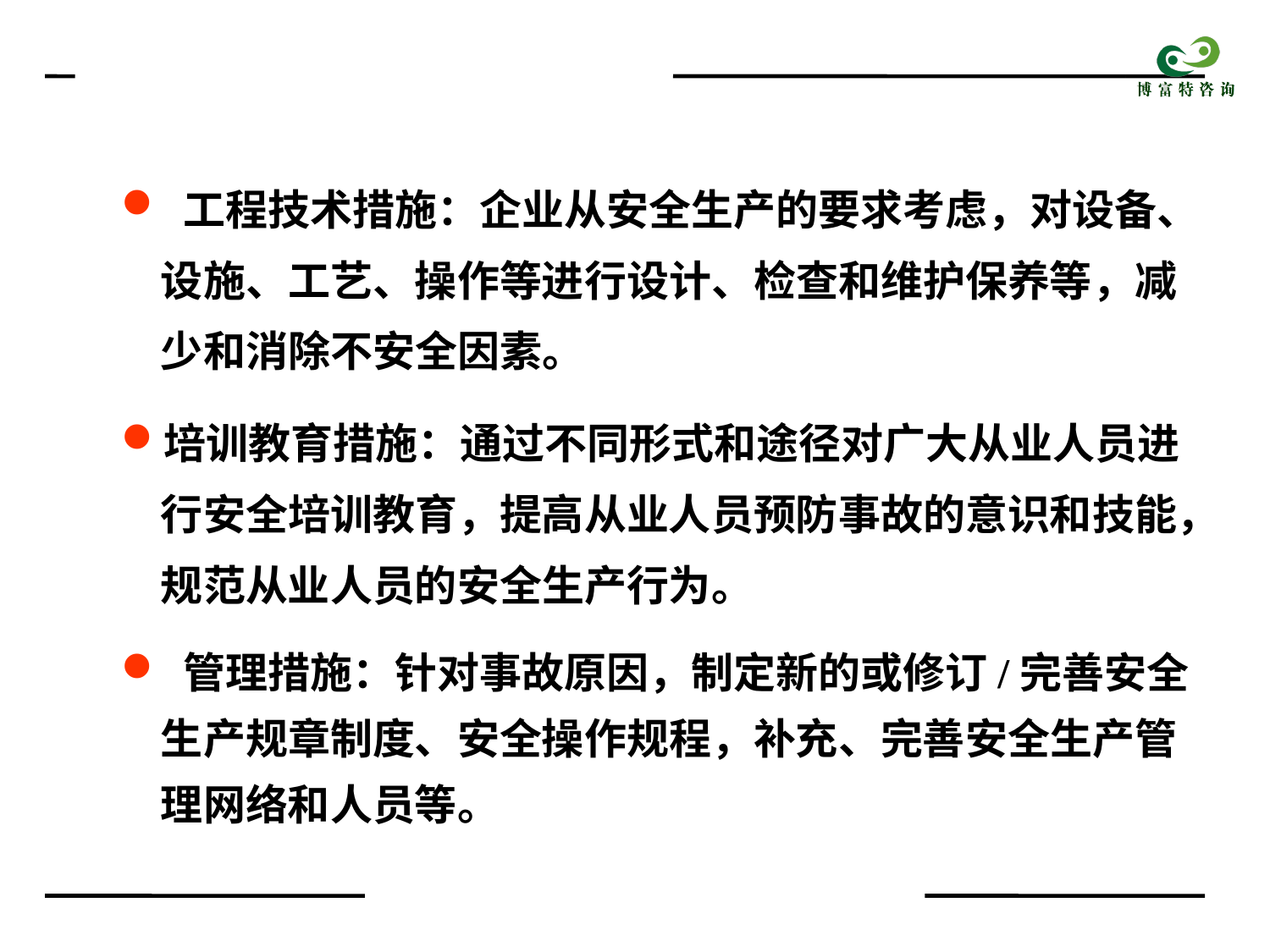

工程技术措施：企业从安全生产的要求考虑，对设备、设施、工艺、操作等进行设计、检查和维护保养等，减少和消除不安全因素。
培训教育措施：通过不同形式和途径对广大从业人员进行安全培训教育，提高从业人员预防事故的意识和技能，规范从业人员的安全生产行为。
 管理措施：针对事故原因，制定新的或修订/完善安全生产规章制度、安全操作规程，补充、完善安全生产管理网络和人员等。